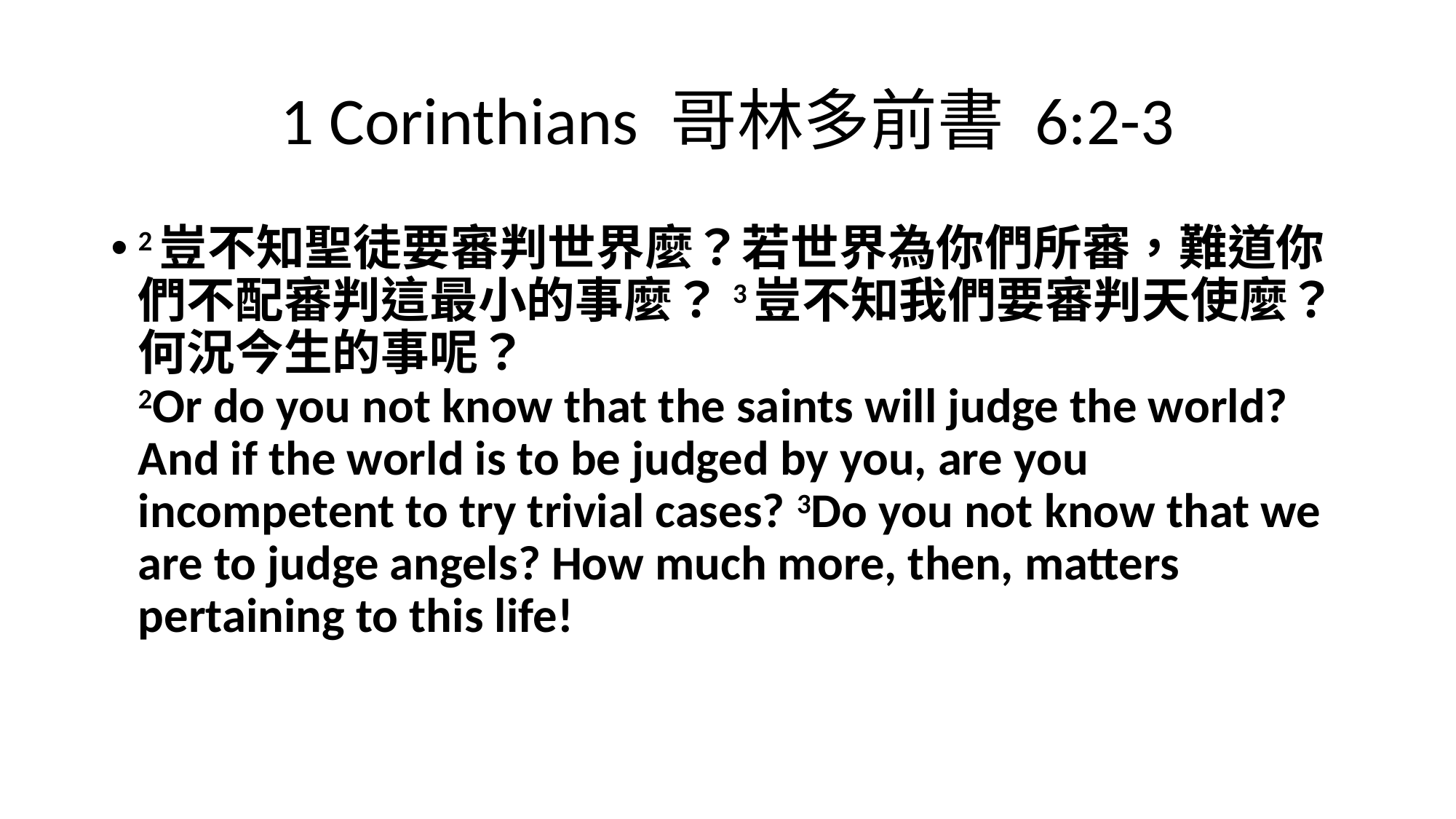

# 1 Corinthians 哥林多前書 6:2-3
2豈不知聖徒要審判世界麼？若世界為你們所審，難道你們不配審判這最小的事麼？3豈不知我們要審判天使麼？何況今生的事呢？
2Or do you not know that the saints will judge the world? And if the world is to be judged by you, are you incompetent to try trivial cases? 3Do you not know that we are to judge angels? How much more, then, matters pertaining to this life!